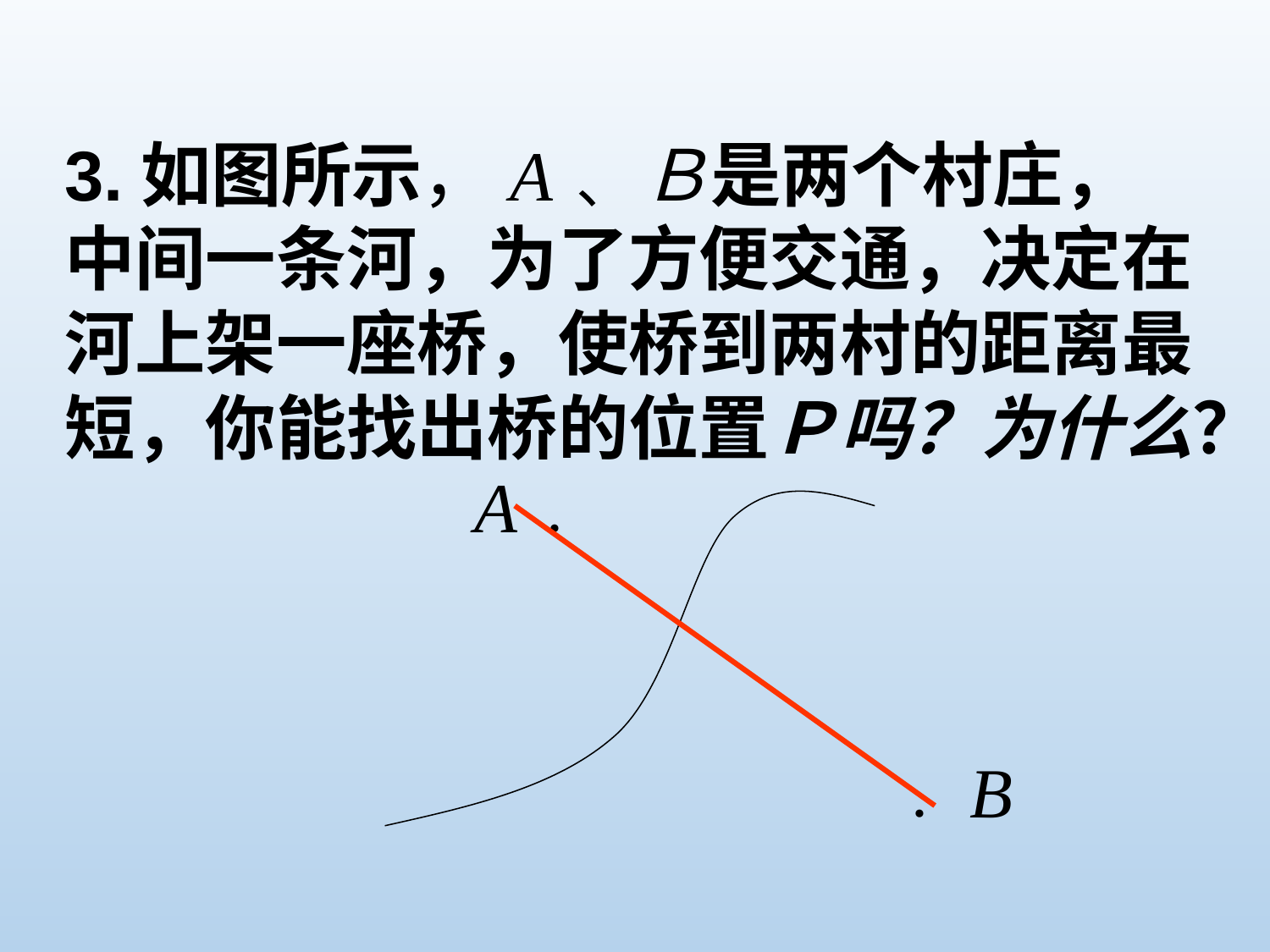

3.如图所示，A﹑Ｂ是两个村庄，中间一条河，为了方便交通，决定在河上架一座桥，使桥到两村的距离最短，你能找出桥的位置Ｐ吗？为什么？
  A ．

         ．B